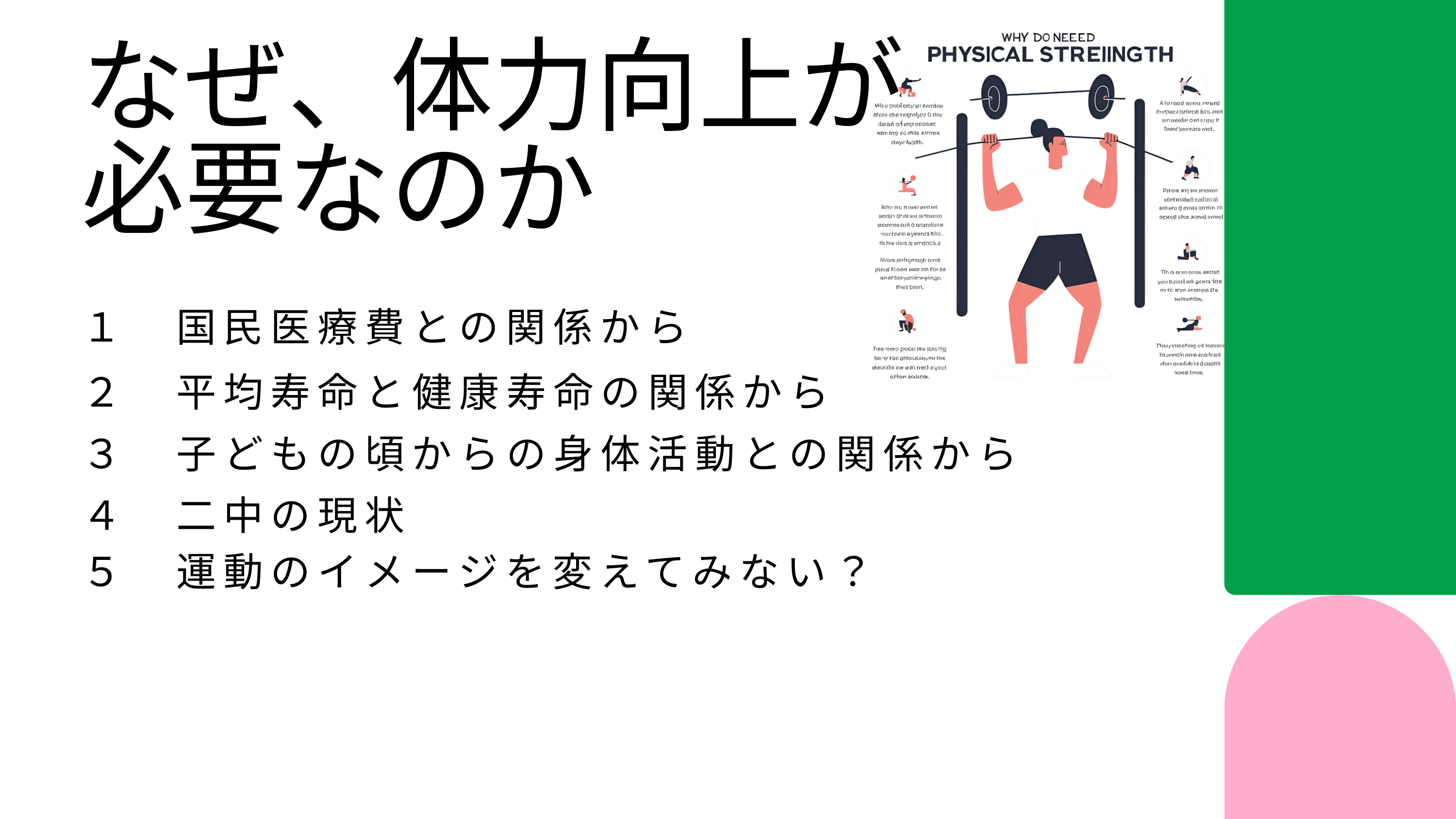

なぜ、体力向上が必要なのか
１　国民医療費との関係から
２　平均寿命と健康寿命の関係から
３　子どもの頃からの身体活動との関係から
４　二中の現状
５　運動のイメージを変えてみない？